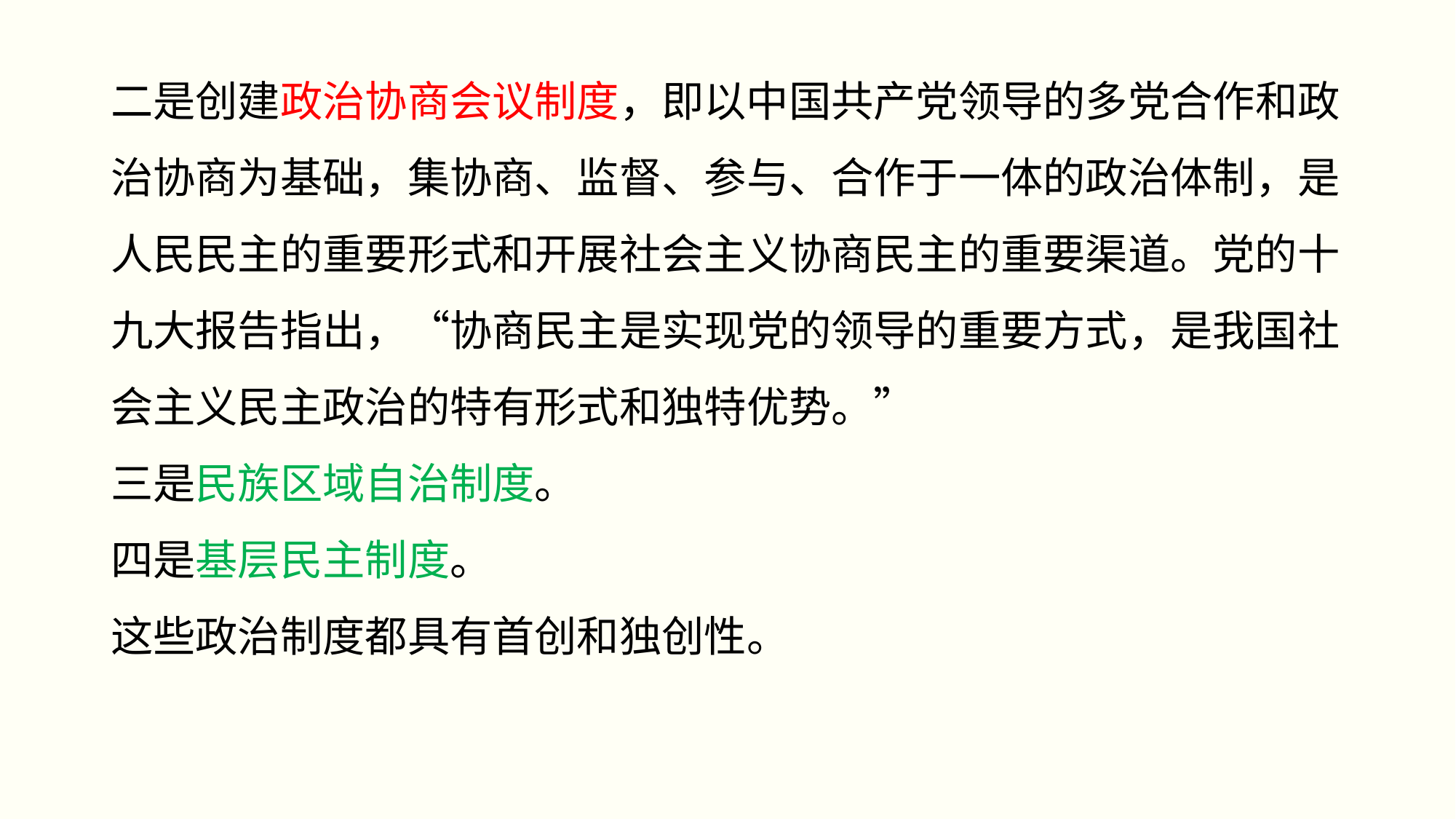

# 二是创建政治协商会议制度，即以中国共产党领导的多党合作和政治协商为基础，集协商、监督、参与、合作于一体的政治体制，是人民民主的重要形式和开展社会主义协商民主的重要渠道。党的十九大报告指出，“协商民主是实现党的领导的重要方式，是我国社会主义民主政治的特有形式和独特优势。” 三是民族区域自治制度。 四是基层民主制度。 这些政治制度都具有首创和独创性。